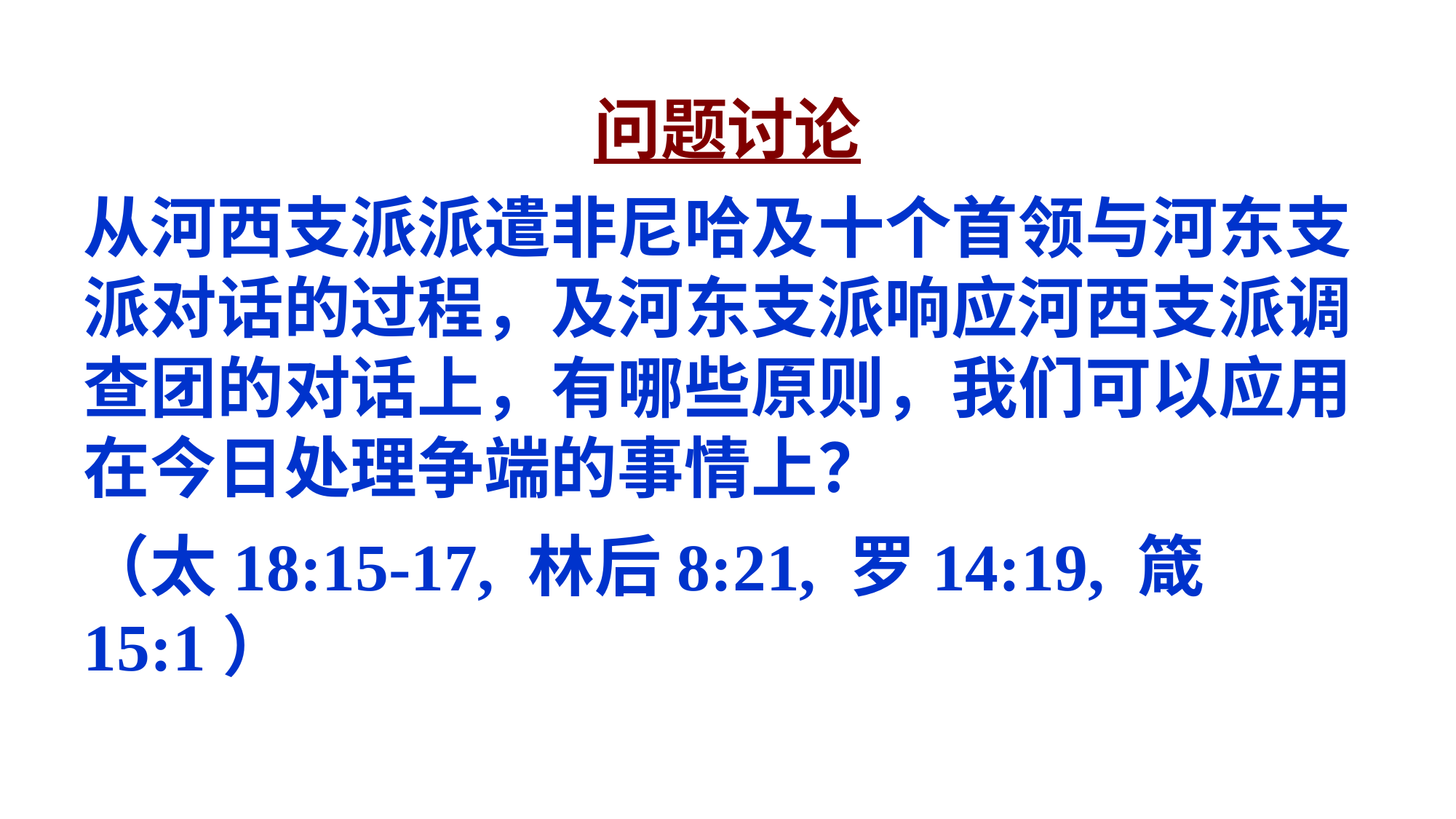

问题讨论
从河西支派派遣非尼哈及十个首领与河东支派对话的过程，及河东支派响应河西支派调查团的对话上，有哪些原则，我们可以应用在今日处理争端的事情上？
（太18:15-17, 林后8:21, 罗14:19, 箴15:1）